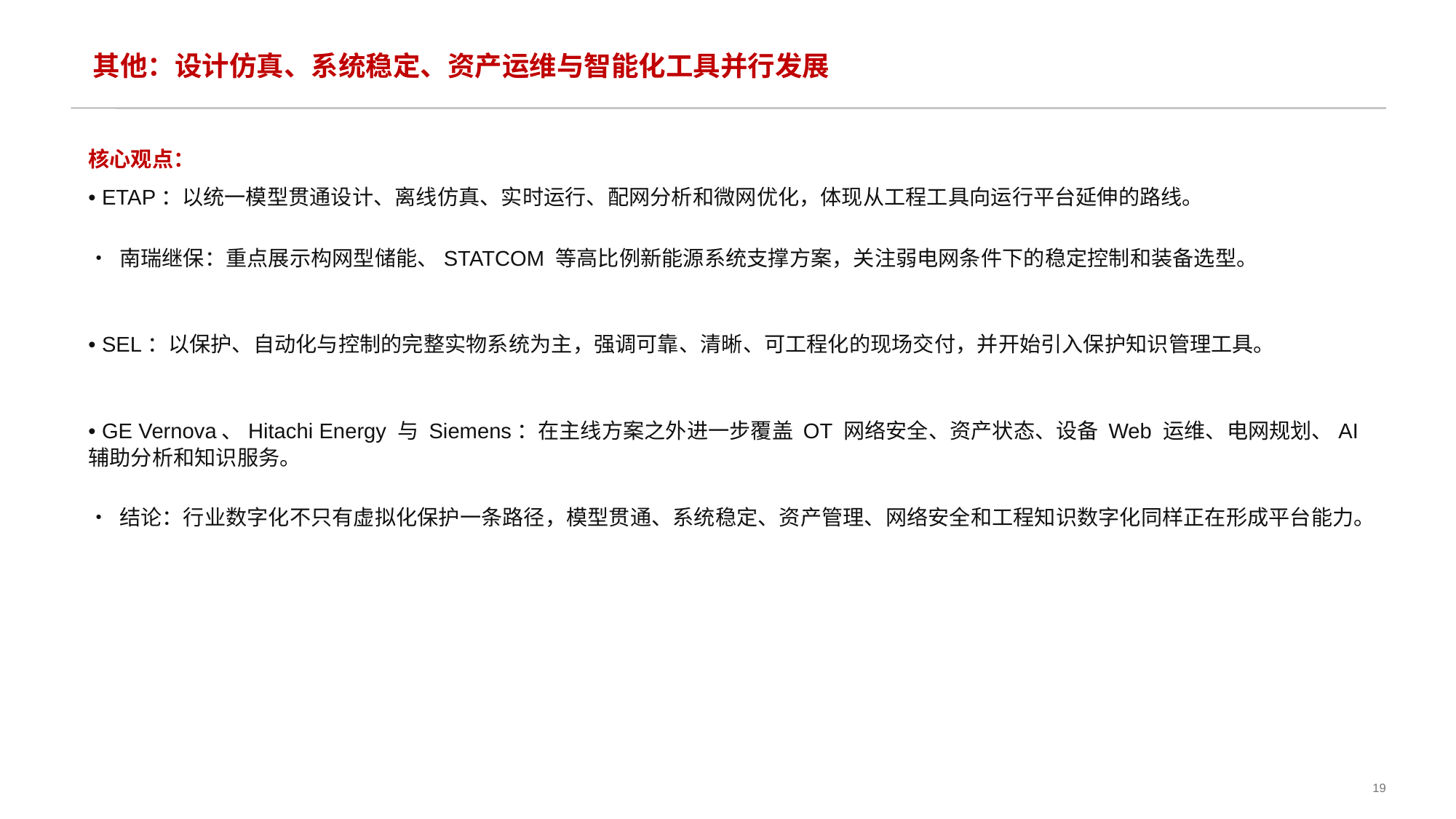

其他：设计仿真、系统稳定、资产运维与智能化工具并行发展

核心观点：
• ETAP：以统一模型贯通设计、离线仿真、实时运行、配网分析和微网优化，体现从工程工具向运行平台延伸的路线。
• 南瑞继保：重点展示构网型储能、STATCOM 等高比例新能源系统支撑方案，关注弱电网条件下的稳定控制和装备选型。
• SEL：以保护、自动化与控制的完整实物系统为主，强调可靠、清晰、可工程化的现场交付，并开始引入保护知识管理工具。
• GE Vernova、Hitachi Energy 与 Siemens：在主线方案之外进一步覆盖 OT 网络安全、资产状态、设备 Web 运维、电网规划、AI 辅助分析和知识服务。
• 结论：行业数字化不只有虚拟化保护一条路径，模型贯通、系统稳定、资产管理、网络安全和工程知识数字化同样正在形成平台能力。
19